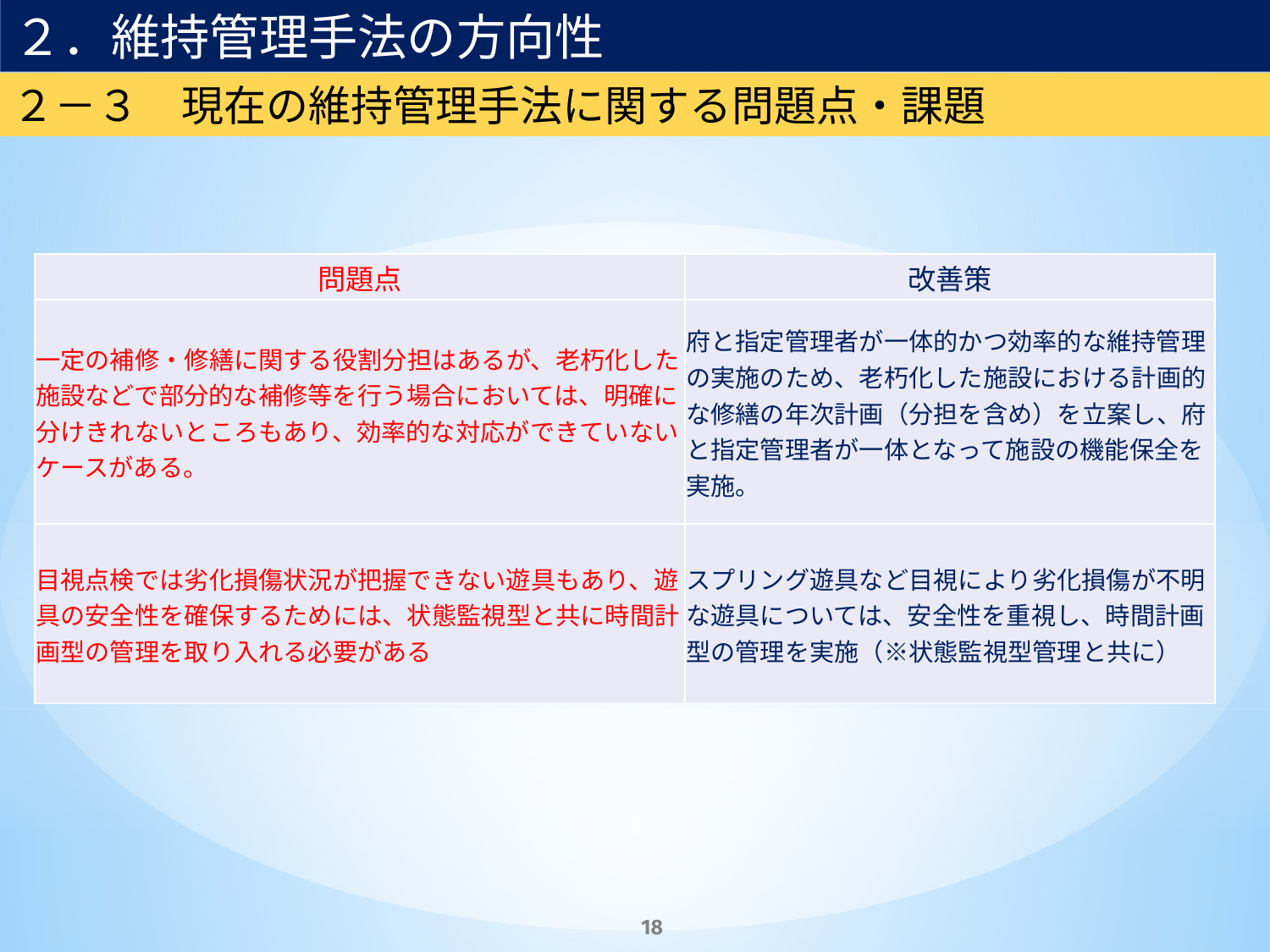

２．維持管理手法の方向性
２－３　現在の維持管理手法に関する問題点・課題
| 問題点 | 改善策 |
| --- | --- |
| 一定の補修・修繕に関する役割分担はあるが、老朽化した施設などで部分的な補修等を行う場合においては、明確に分けきれないところもあり、効率的な対応ができていないケースがある。 | 府と指定管理者が一体的かつ効率的な維持管理の実施のため、老朽化した施設における計画的な修繕の年次計画（分担を含め）を立案し、府と指定管理者が一体となって施設の機能保全を実施。 |
| 目視点検では劣化損傷状況が把握できない遊具もあり、遊具の安全性を確保するためには、状態監視型と共に時間計画型の管理を取り入れる必要がある | スプリング遊具など目視により劣化損傷が不明な遊具については、安全性を重視し、時間計画型の管理を実施（※状態監視型管理と共に） |
18